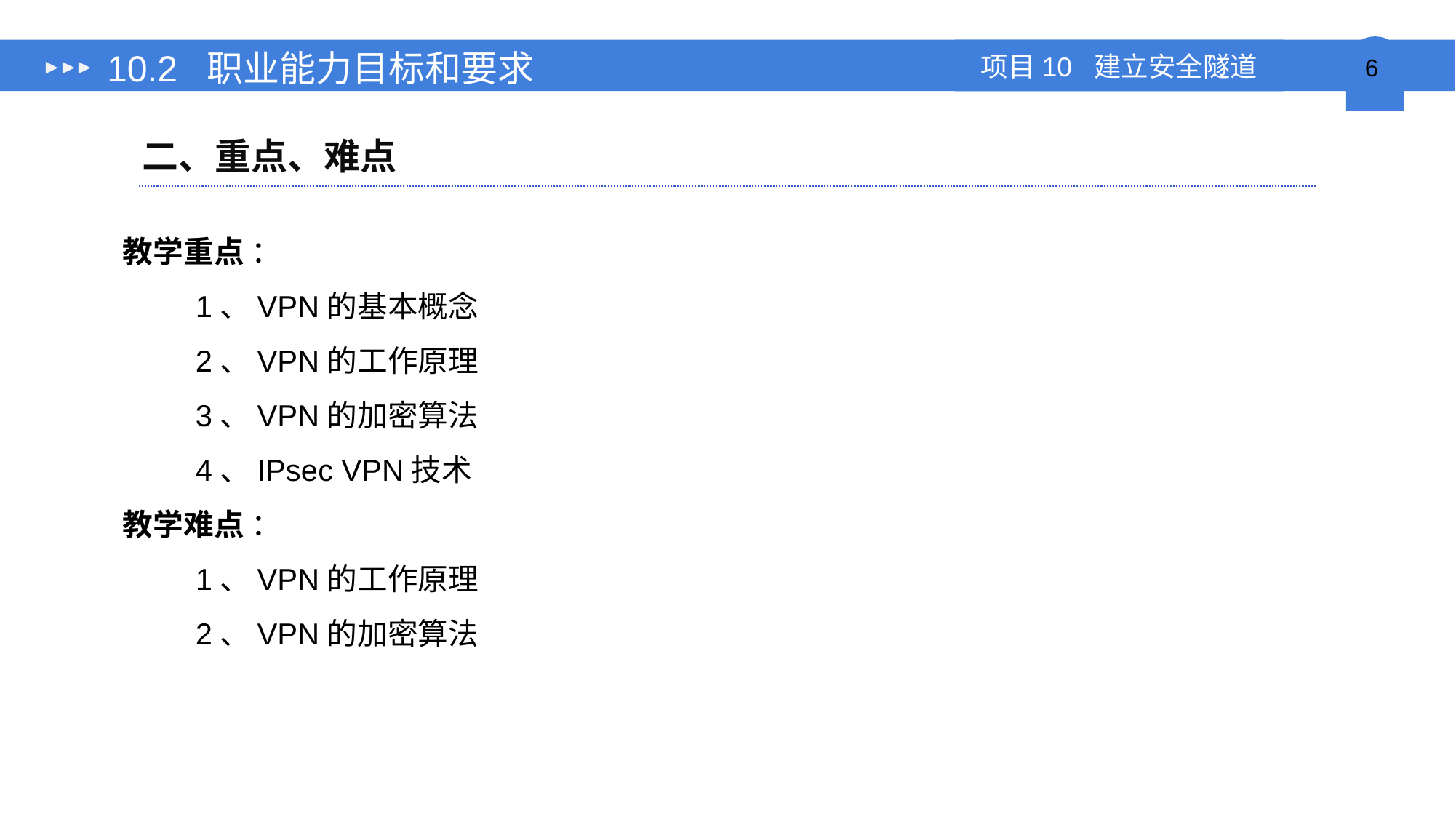

# 10.2  职业能力目标和要求
二、重点、难点

教学重点 ：
1、VPN的基本概念
2、VPN的工作原理
3、VPN的加密算法
4、IPsec VPN技术
教学难点 ：
1、VPN的工作原理
2、VPN的加密算法